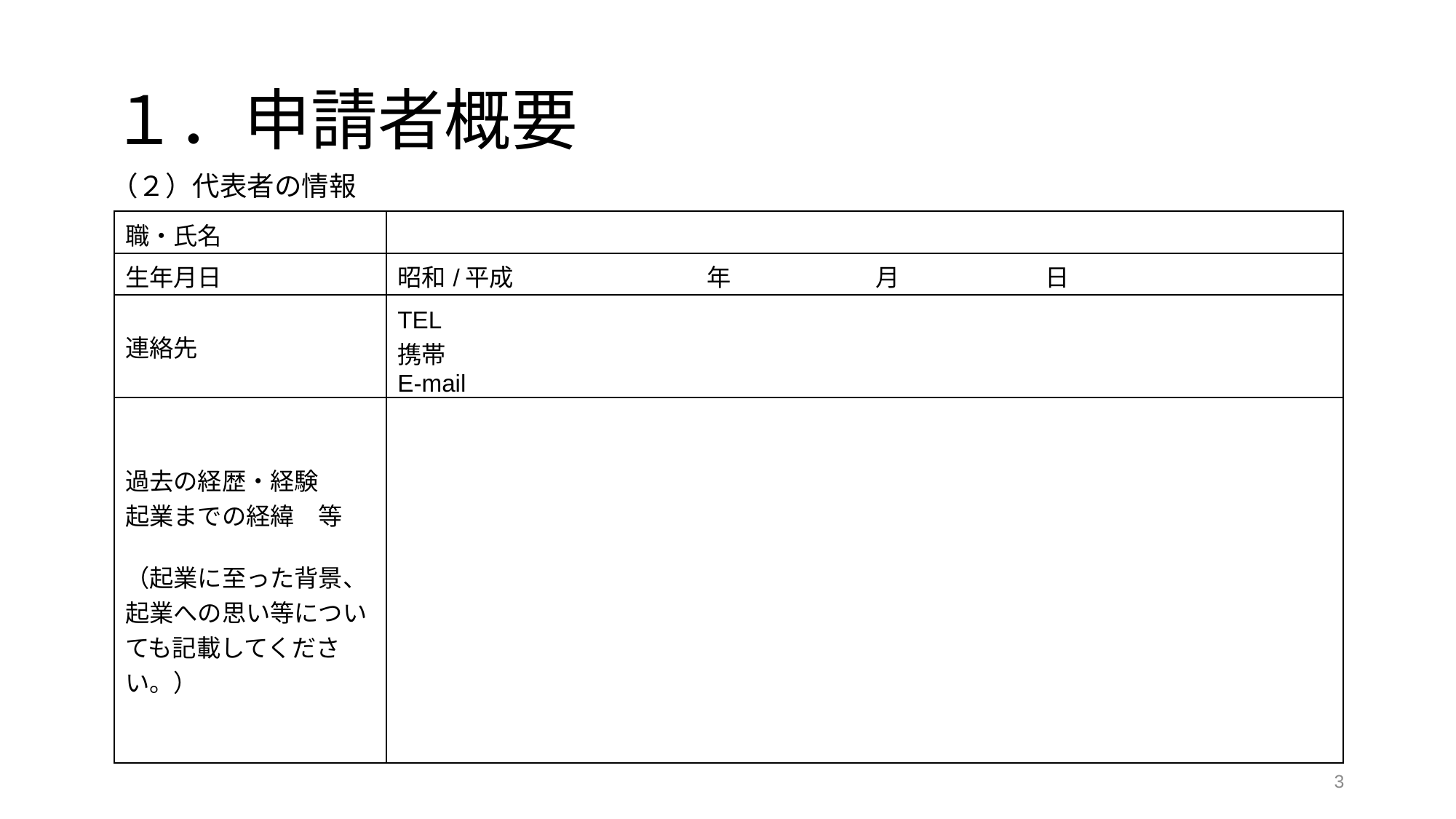

# １．申請者概要
（２）代表者の情報
| 職・氏名 |  |
| --- | --- |
| 生年月日 | 昭和/平成　　　　　　　　年　　　　　　月　　　　　　日 |
| 連絡先 | TEL　　　　　　　　　　　　　　　　　　　　　 携帯 E-mail |
| 過去の経歴・経験 起業までの経緯　等 （起業に至った背景、起業への思い等についても記載してください。） |  |
3